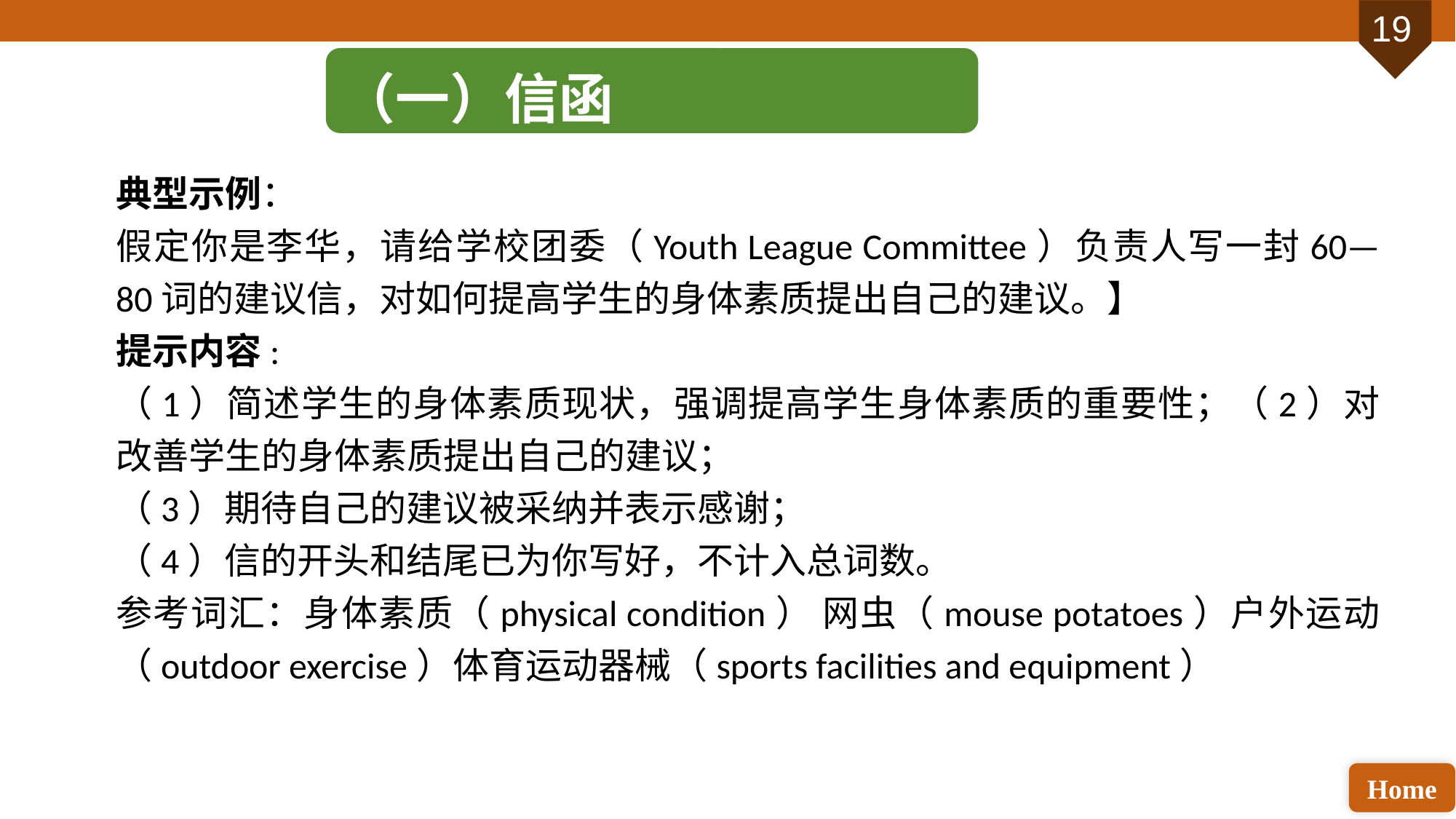

（一）信函
典型示例：
假定你是李华，请给学校团委（Youth League Committee）负责人写一封60—80词的建议信，对如何提高学生的身体素质提出自己的建议。】
提示内容:
（1）简述学生的身体素质现状，强调提高学生身体素质的重要性；（2）对改善学生的身体素质提出自己的建议；
（3）期待自己的建议被采纳并表示感谢；
（4）信的开头和结尾已为你写好，不计入总词数。
参考词汇：身体素质（physical condition） 网虫（mouse potatoes）户外运动（outdoor exercise）体育运动器械（sports facilities and equipment）